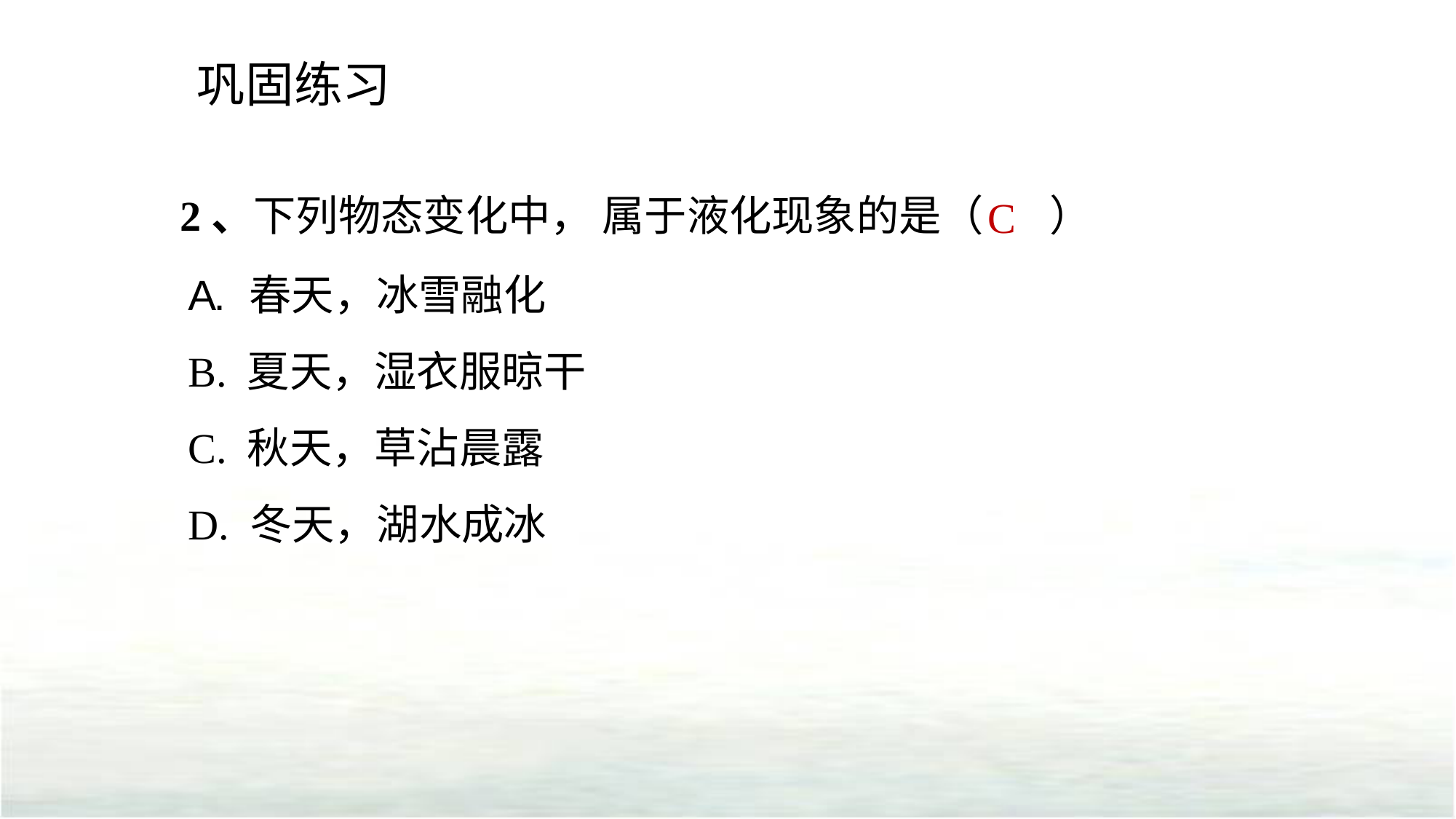

巩固练习
2、下列物态变化中， 属于液化现象的是（       ）
C
春天，冰雪融化
B. 夏天，湿衣服晾干
C. 秋天，草沾晨露
D. 冬天，湖水成冰